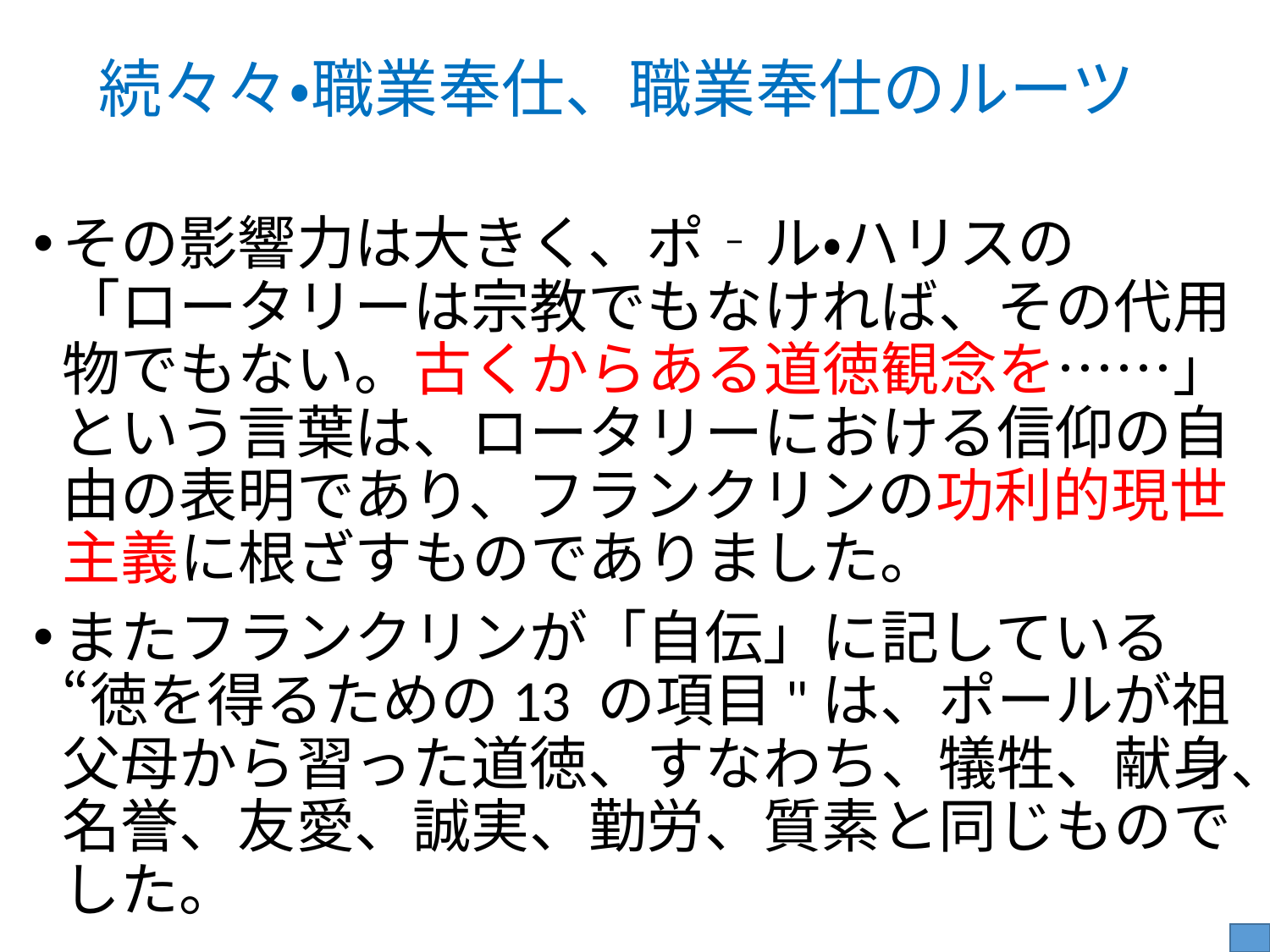

# 続々々・職業奉仕、職業奉仕のルーツ
その影響力は大きく、ポ‐ル・ハリスの「ロータリーは宗教でもなければ、その代用物でもない。古くからある道徳観念を……」という言葉は、ロータリーにおける信仰の自由の表明であり、フランクリンの功利的現世主義に根ざすものでありました。
またフランクリンが「自伝」に記している“徳を得るための13 の項目"は、ポールが祖父母から習った道徳、すなわち、犠牲、献身、名誉、友愛、誠実、勤労、質素と同じものでした。